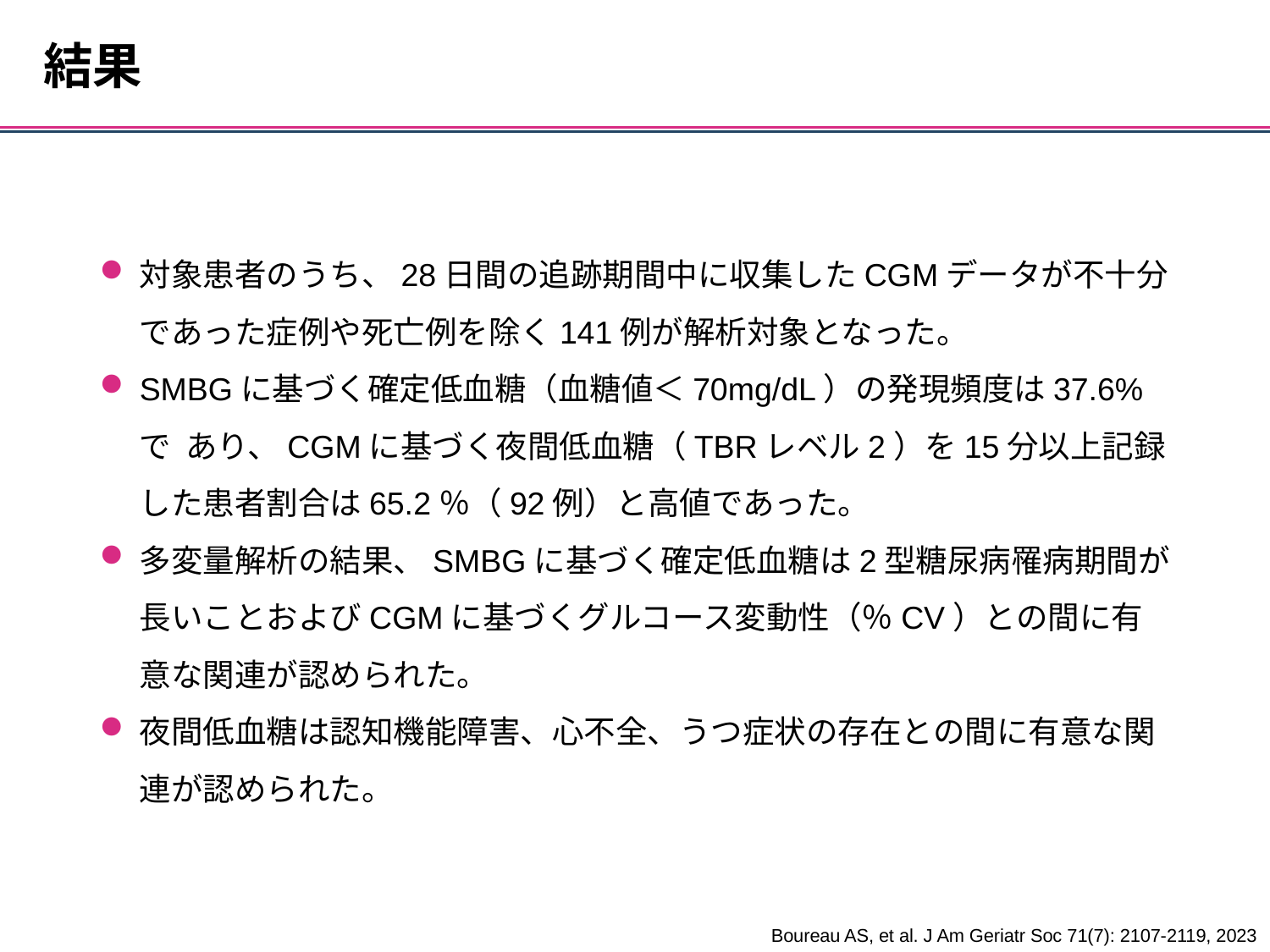

結果
対象患者のうち、28日間の追跡期間中に収集したCGMデータが不十分であった症例や死亡例を除く141例が解析対象となった。
SMBGに基づく確定低血糖（血糖値＜70mg/dL）の発現頻度は37.6%で  あり、CGMに基づく夜間低血糖（TBRレベル2）を15分以上記録した患者割合は65.2％（92例）と高値であった。
多変量解析の結果、SMBGに基づく確定低血糖は2型糖尿病罹病期間が長いことおよびCGMに基づくグルコース変動性（％CV）との間に有意な関連が認められた。
夜間低血糖は認知機能障害、心不全、うつ症状の存在との間に有意な関連が認められた。
Boureau AS, et al. J Am Geriatr Soc 71(7): 2107-2119, 2023